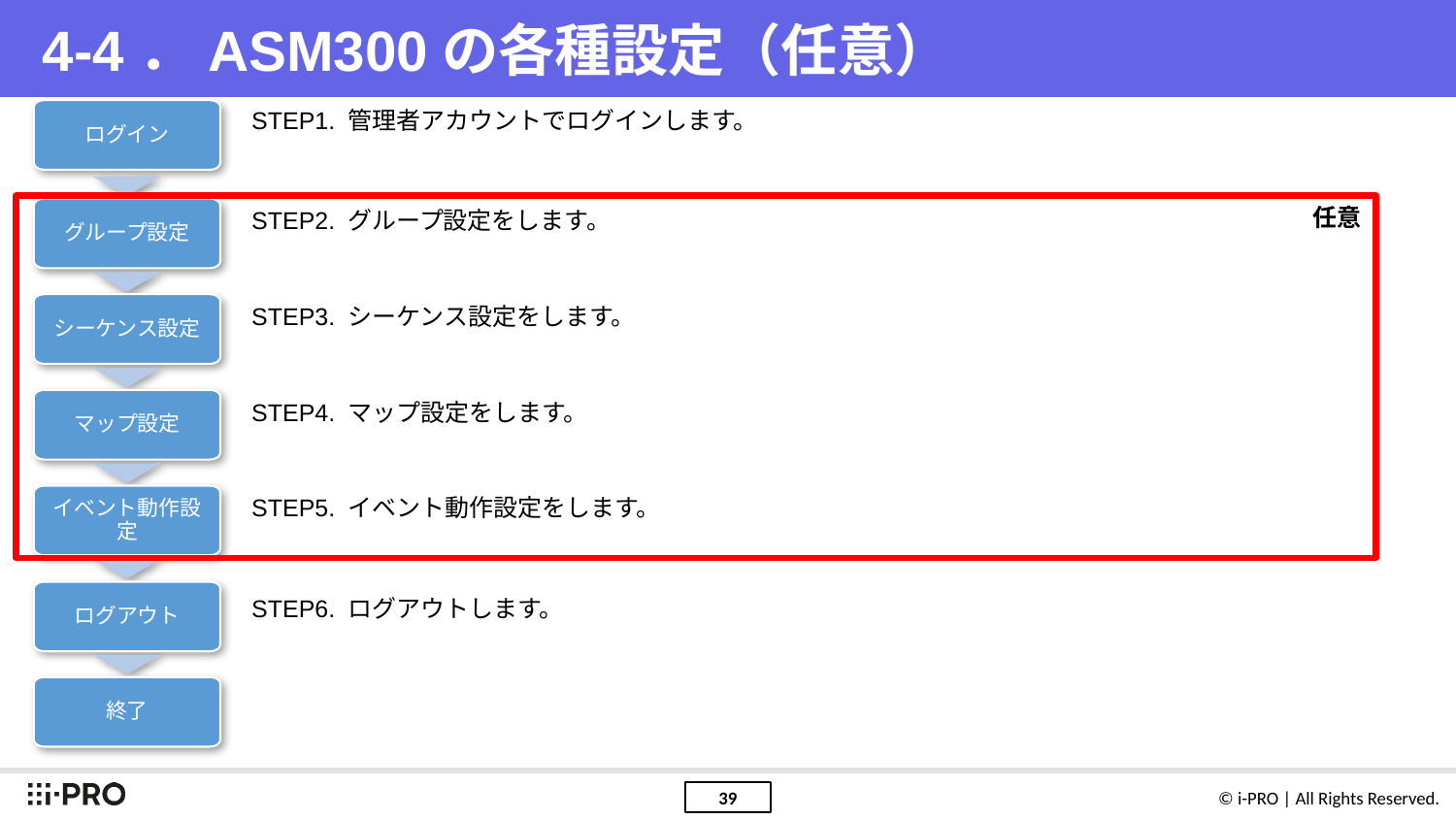

# 4-4．ASM300の各種設定（任意）
STEP1. 管理者アカウントでログインします。
ログイン

グループ設定

シーケンス設定

マップ設定

イベント動作設定

ログアウト

終了
任意
STEP2. グループ設定をします。
STEP3. シーケンス設定をします。
STEP4. マップ設定をします。
STEP5. イベント動作設定をします。
STEP6. ログアウトします。